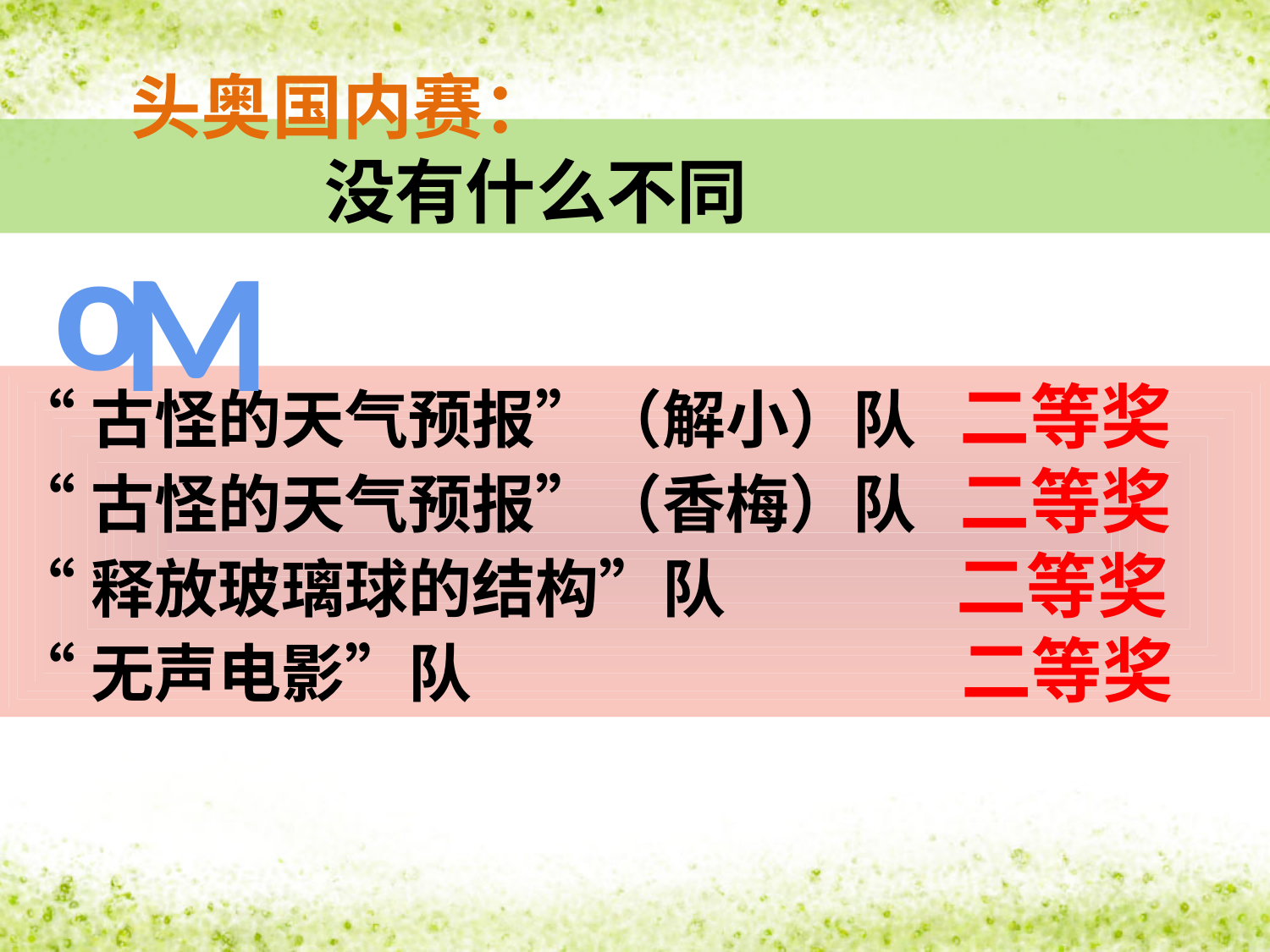

头奥国内赛：
           没有什么不同
o
M
“古怪的天气预报”（解小）队   二等奖
“古怪的天气预报”（香梅）队   二等奖
“释放玻璃球的结构”队                二等奖
“无声电影”队                                  二等奖